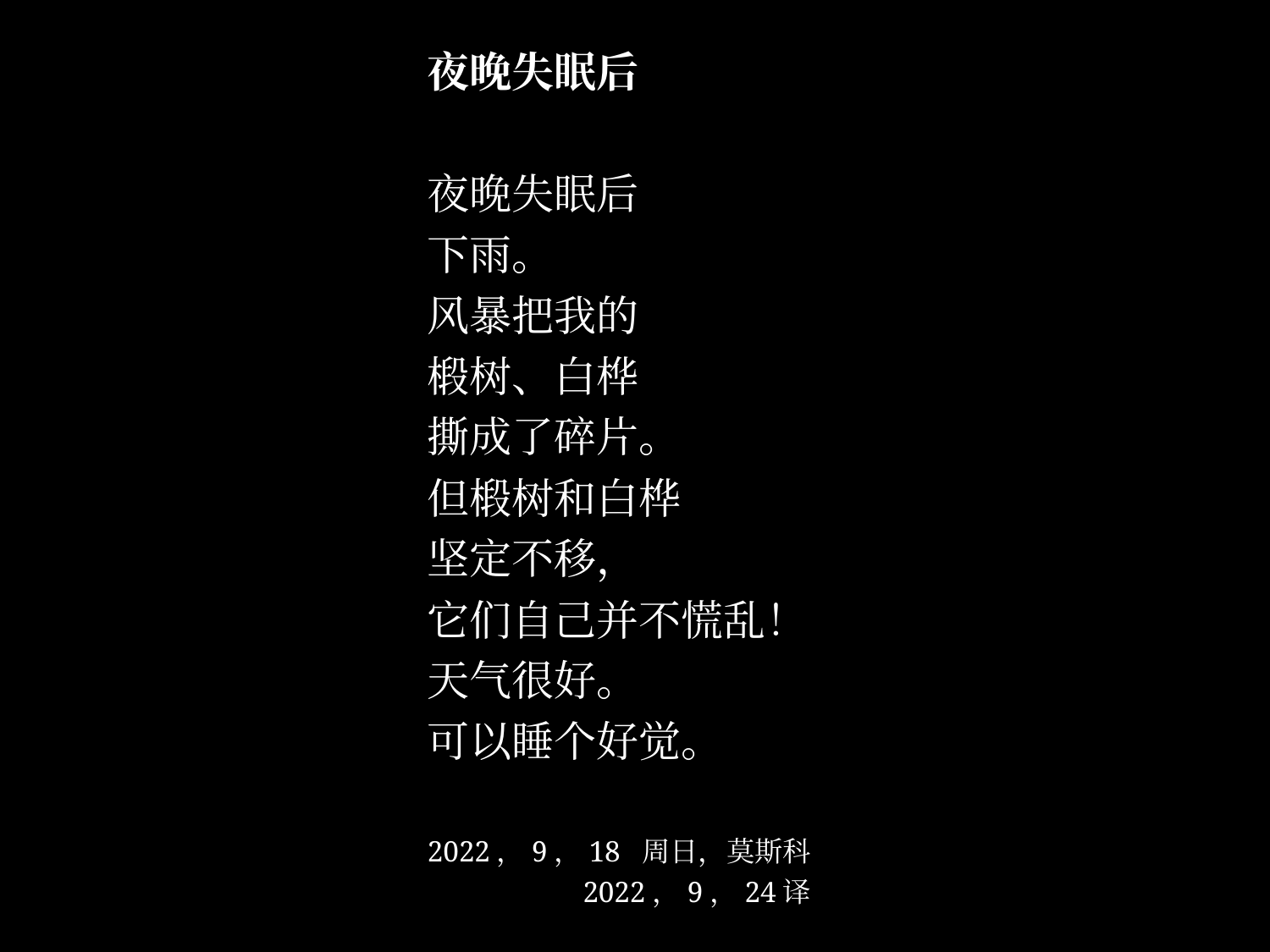

夜晚失眠后

夜晚失眠后
下雨。
风暴把我的
椴树、白桦
撕成了碎片。
但椴树和白桦
坚定不移，
它们自己并不慌乱！
天气很好。
可以睡个好觉。

2022，9，18  周日，莫斯科
2022，9，24译